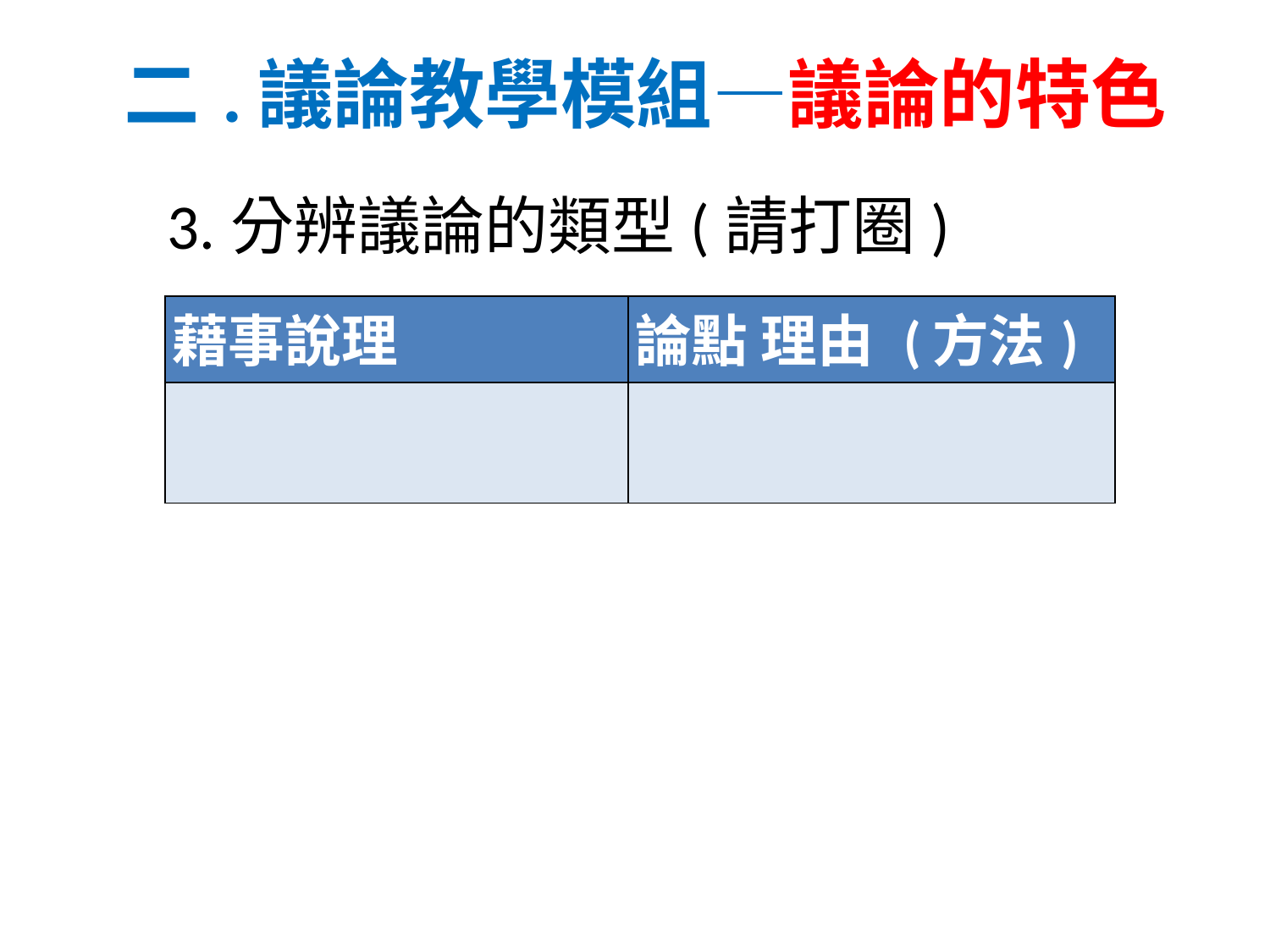

# 二.議論教學模組—議論的特色
3.分辨議論的類型(請打圈)

| 藉事說理 | 論點 理由 (方法) |
| --- | --- |
|  |  |